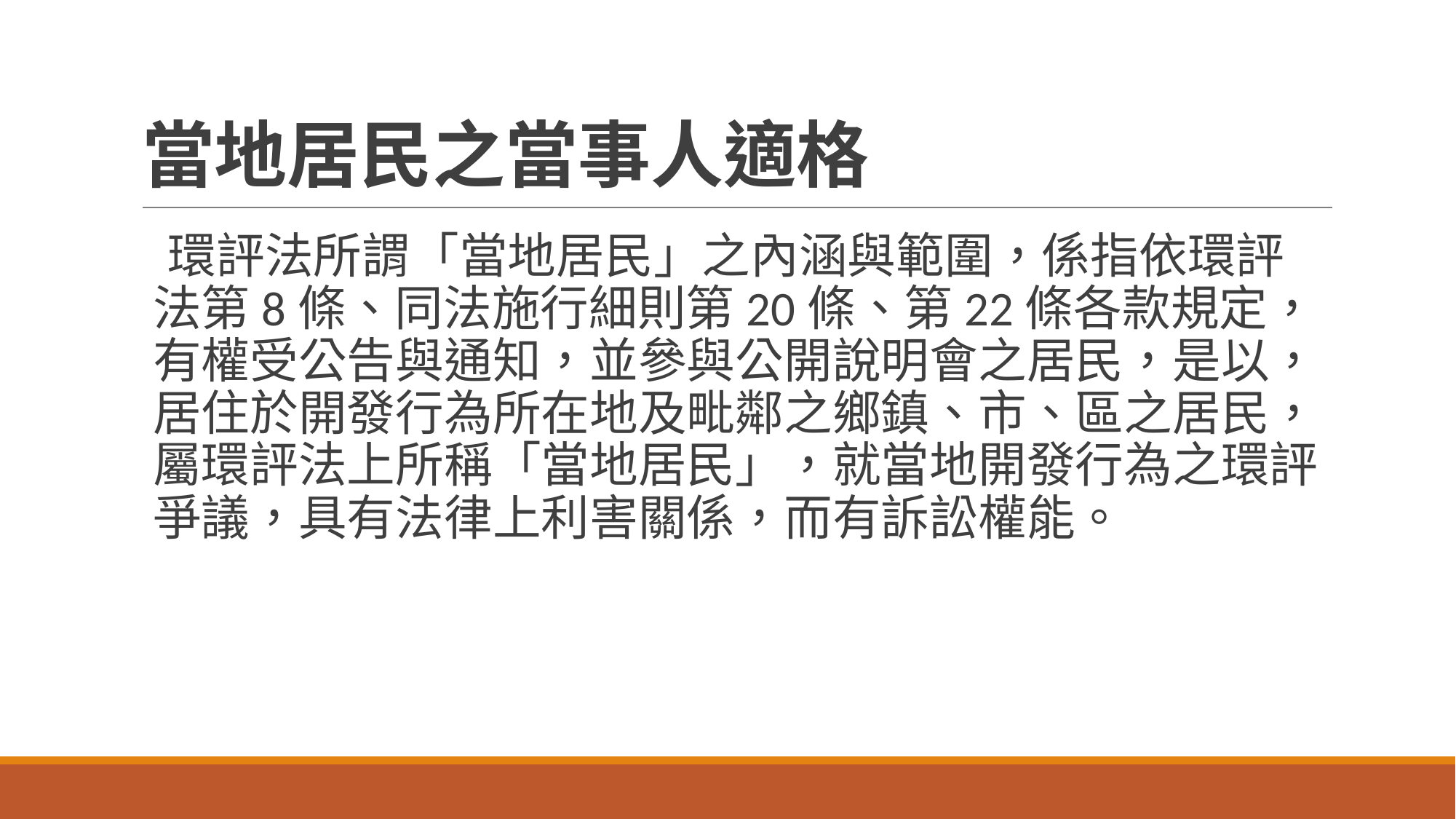

# 當地居民之當事人適格
環評法所謂「當地居民」之內涵與範圍，係指依環評法第8條、同法施行細則第20條、第22條各款規定，有權受公告與通知，並參與公開說明會之居民，是以，居住於開發行為所在地及毗鄰之鄉鎮、市、區之居民，屬環評法上所稱「當地居民」，就當地開發行為之環評爭議，具有法律上利害關係，而有訴訟權能。